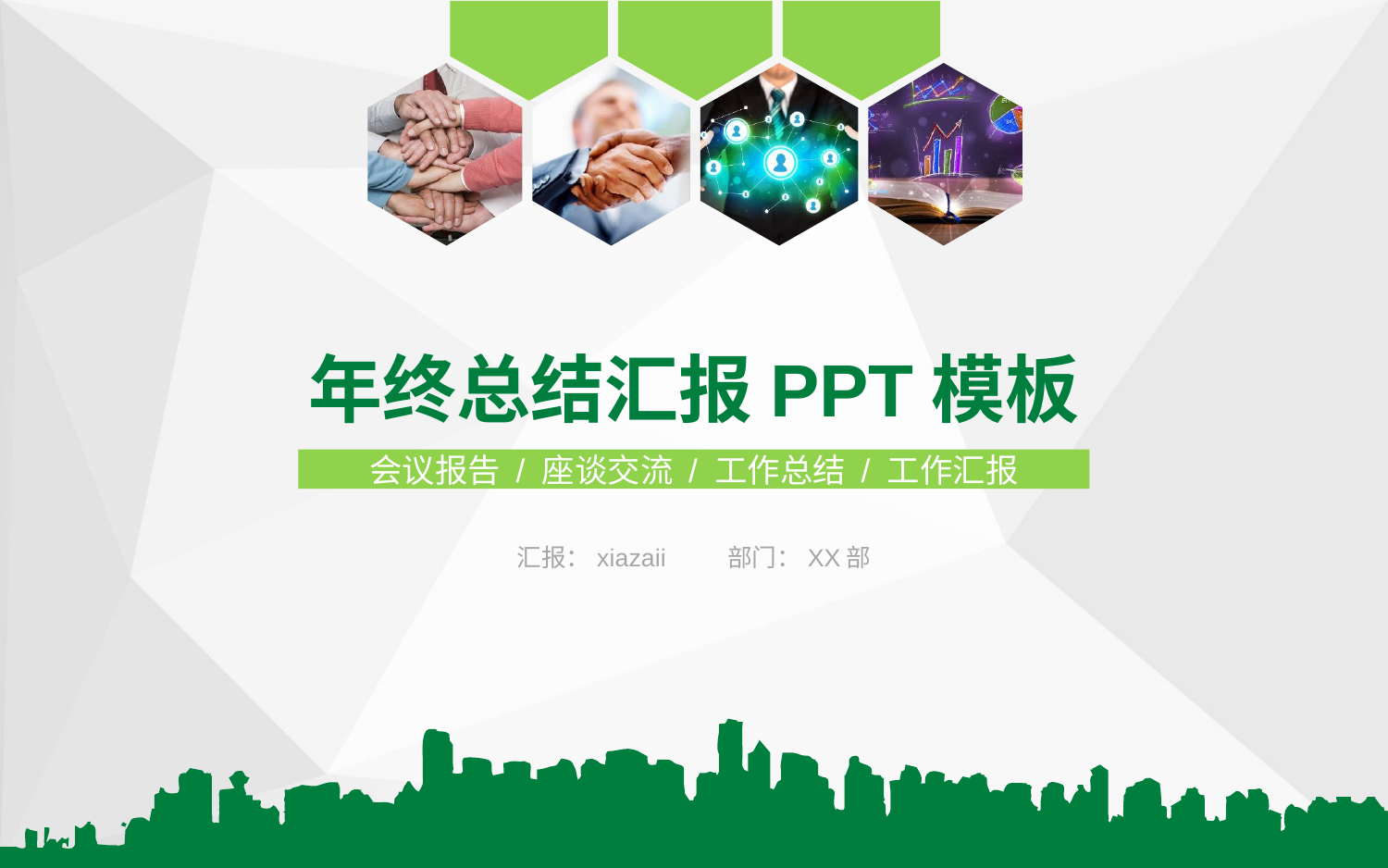

年终总结汇报PPT模板
会议报告 / 座谈交流 / 工作总结 / 工作汇报
汇报：xiazaii        部门：XX部